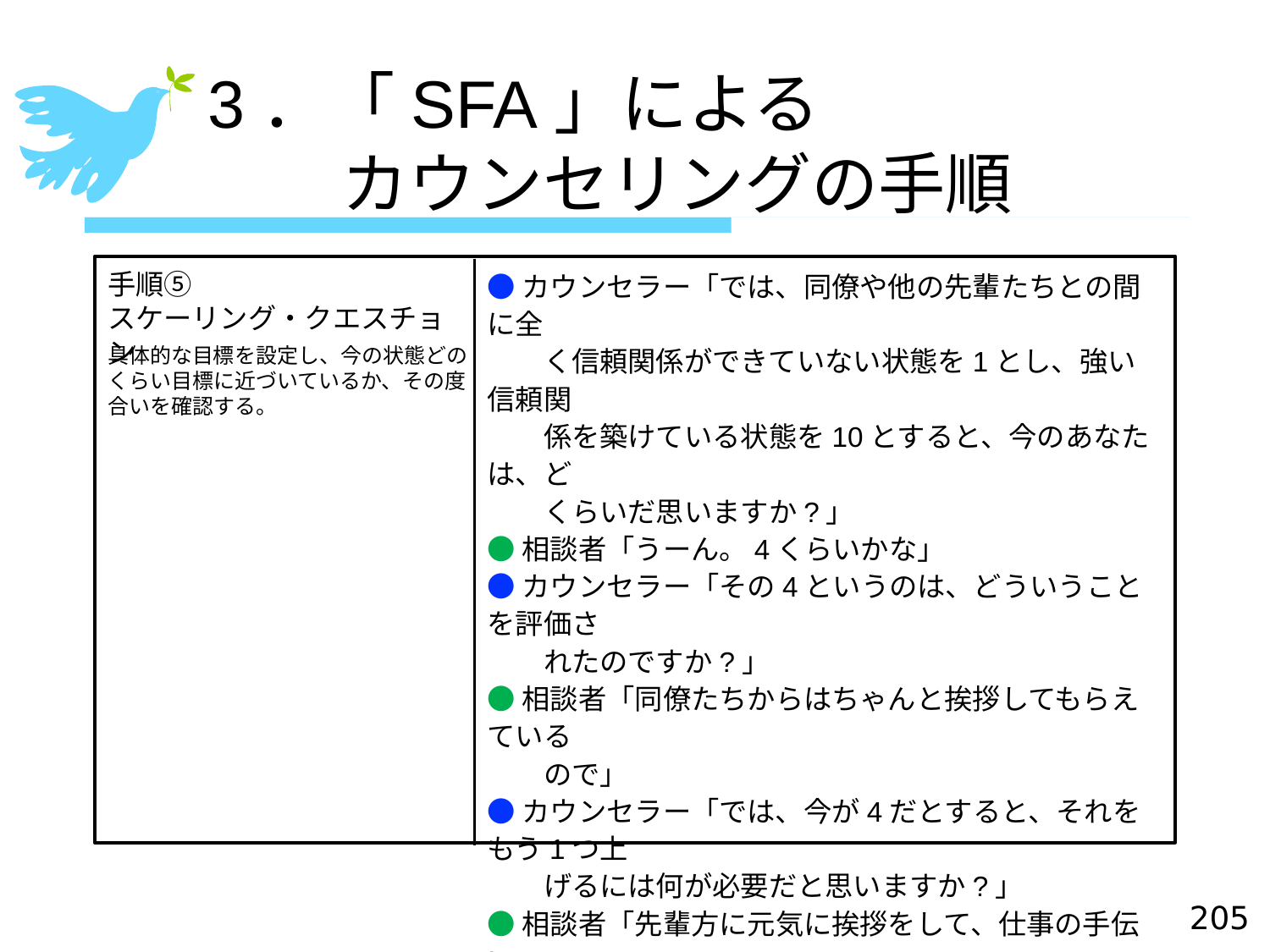

# 3．「SFA」による 　　カウンセリングの手順

●カウンセラー「では、同僚や他の先輩たちとの間に全
　　く信頼関係ができていない状態を1とし、強い信頼関
　　係を築けている状態を10とすると、今のあなたは、ど
　　くらいだ思いますか?」
●相談者「うーん。4くらいかな」
●カウンセラー「その4というのは、どういうことを評価さ
　　れたのですか?」
●相談者「同僚たちからはちゃんと挨拶してもらえている
　　ので」
●カウンセラー「では、今が4だとすると、それをもう1つ上
　　げるには何が必要だと思いますか?」
●相談者「先輩方に元気に挨拶をして、仕事の手伝い
　　もこちらから積極的に声をかけるとか」
手順⑤
スケーリング・クエスチョン
具体的な目標を設定し、今の状態どのくらい目標に近づいているか、その度合いを確認する。

205